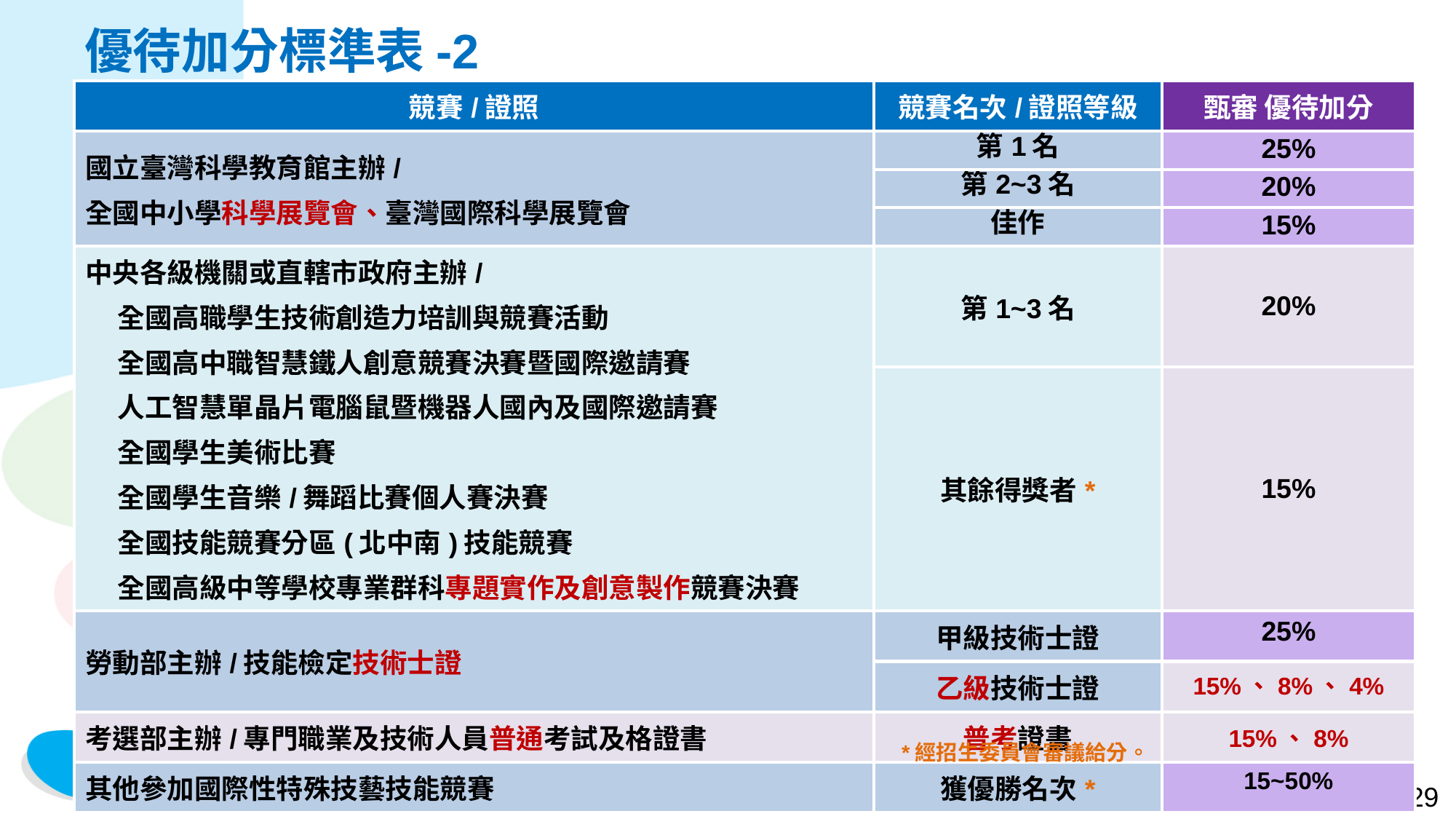

# 優待加分標準表-2
| 競賽/證照 | 競賽名次/證照等級 | 甄審 優待加分 |
| --- | --- | --- |
| 國立臺灣科學教育館主辦/ 全國中小學科學展覽會、臺灣國際科學展覽會 | 第1名 | 25% |
|  | 第2~3名 | 20% |
|  | 佳作 | 15% |
| 中央各級機關或直轄市政府主辦/ 全國高職學生技術創造力培訓與競賽活動 全國高中職智慧鐵人創意競賽決賽暨國際邀請賽 人工智慧單晶片電腦鼠暨機器人國內及國際邀請賽 全國學生美術比賽 全國學生音樂/舞蹈比賽個人賽決賽 全國技能競賽分區(北中南)技能競賽 全國高級中等學校專業群科專題實作及創意製作競賽決賽 | 第1~3名 | 20% |
|  | 其餘得獎者\* | 15% |
| 勞動部主辦/技能檢定技術士證 | 甲級技術士證 | 25% |
|  | 乙級技術士證 | 15%、8%、4% |
| 考選部主辦/專門職業及技術人員普通考試及格證書 | 普考證書 | 15%、8% |
| 其他參加國際性特殊技藝技能競賽 | 獲優勝名次\* | 15~50% |
*經招生委員會審議給分。